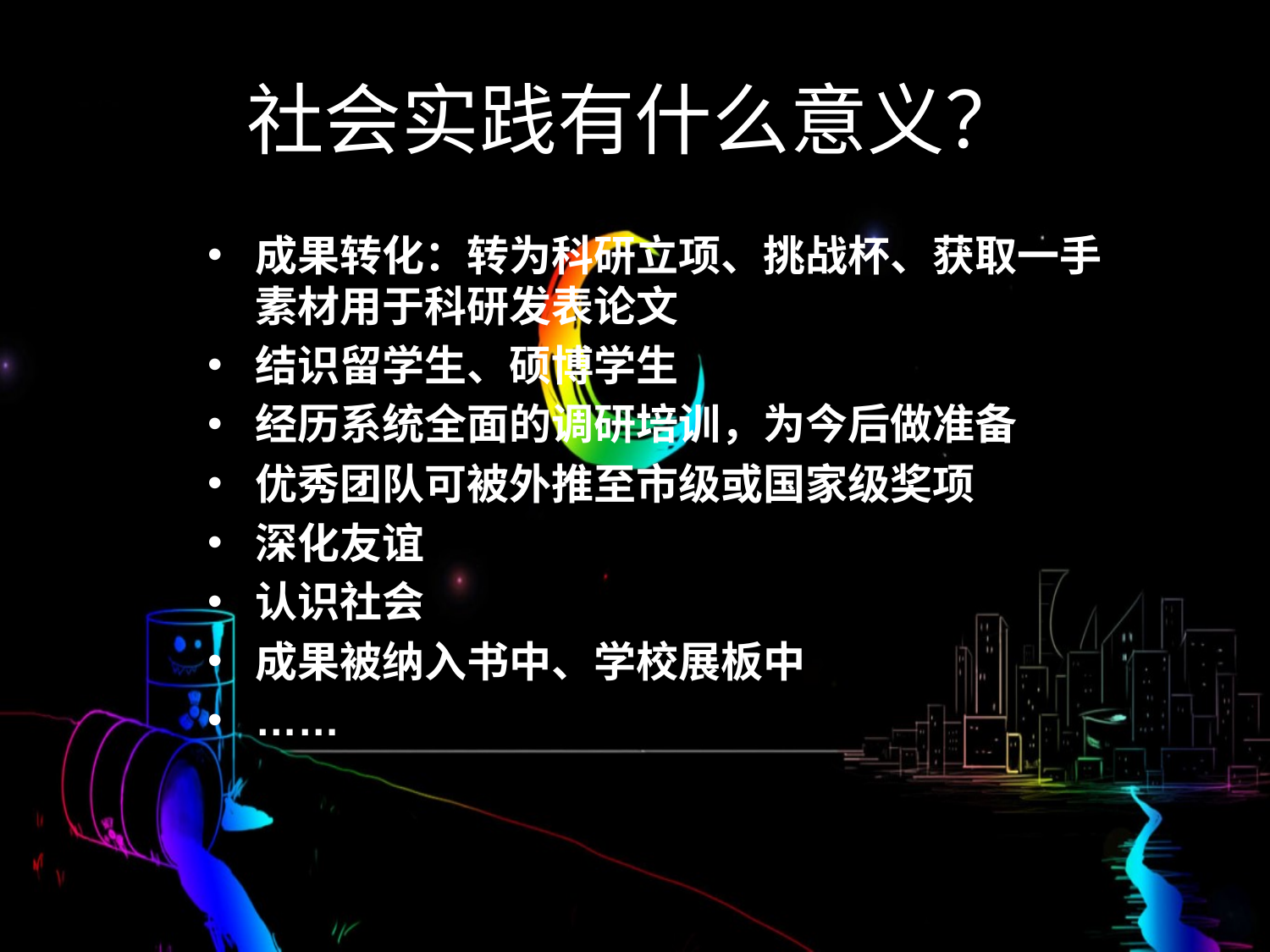

# 社会实践有什么意义？
成果转化：转为科研立项、挑战杯、获取一手素材用于科研发表论文
结识留学生、硕博学生
经历系统全面的调研培训，为今后做准备
优秀团队可被外推至市级或国家级奖项
深化友谊
认识社会
成果被纳入书中、学校展板中
……